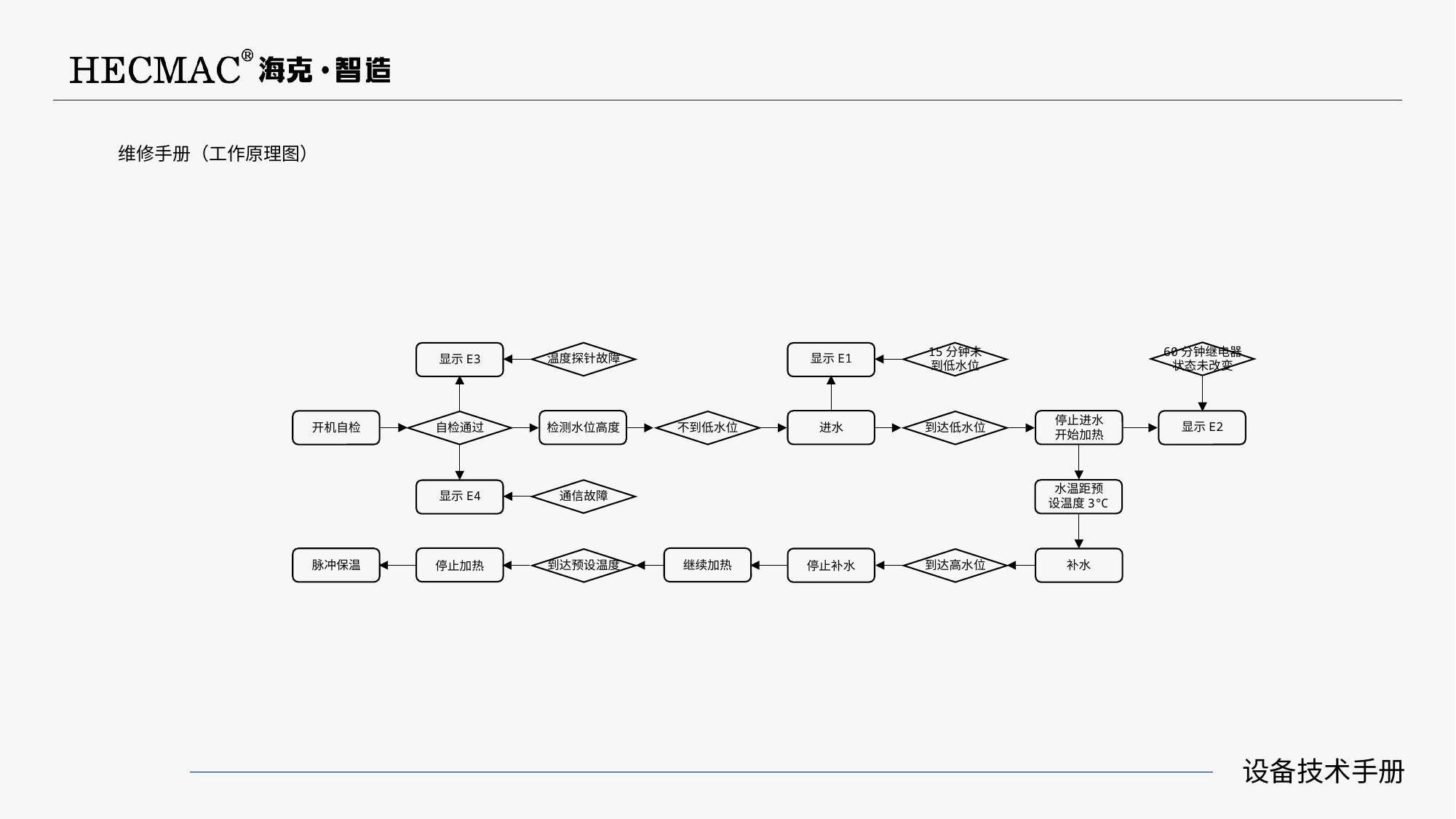

维修手册（工作原理图）
15分钟未
到低水位
60分钟继电器
状态未改变

显示E1
温度探针故障
显示E3
停止进水
开始加热

显示E2
检测水位高度
进水
开机自检
自检通过
不到低水位
到达低水位
水温距预
设温度3℃

通信故障
显示E4

补水
继续加热
到达预设温度
到达高水位
脉冲保温
停止加热
停止补水